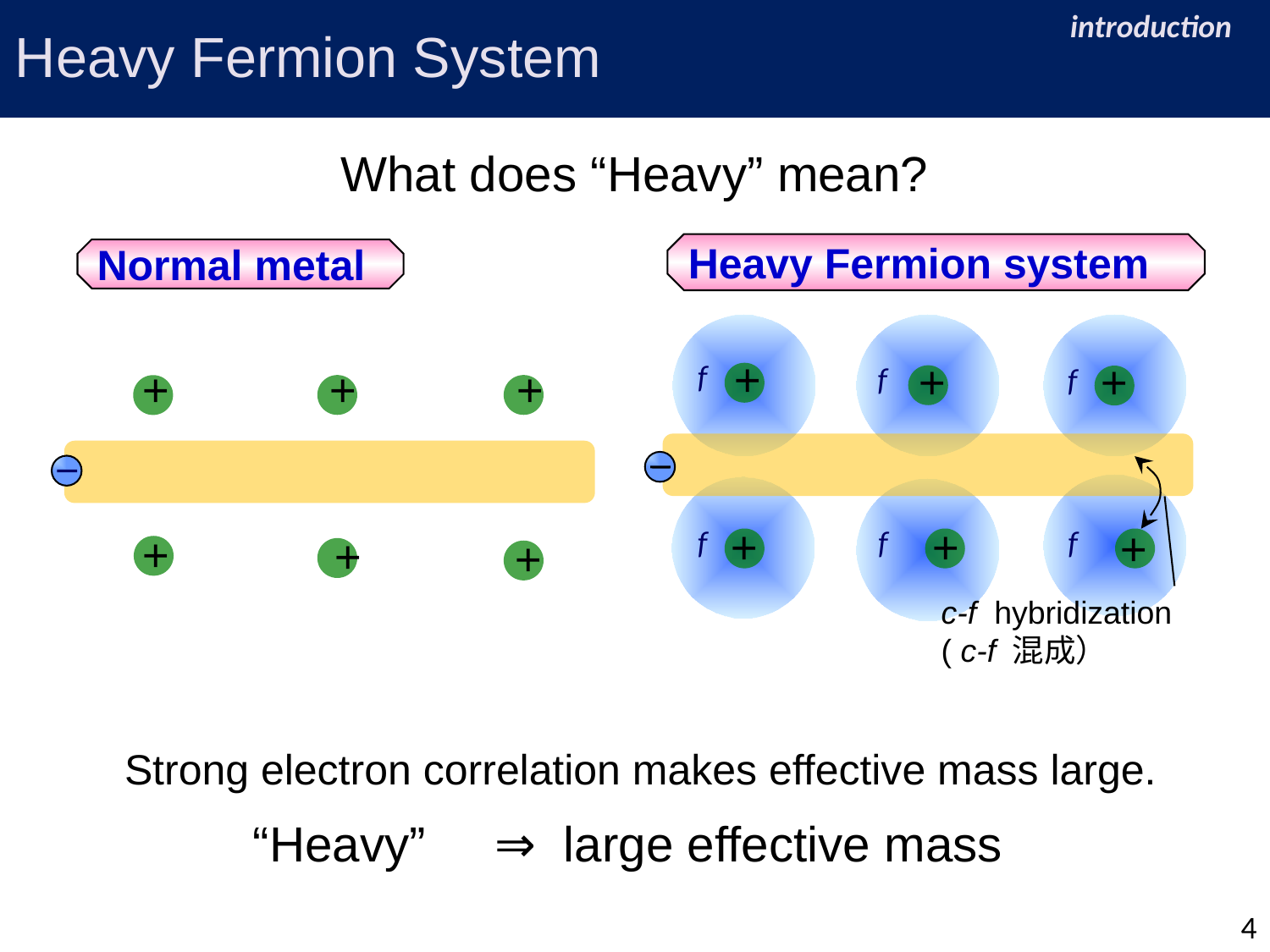

introduction
Heavy Fermion System
What does “Heavy” mean?
Heavy Fermion system
Normal metal

f

f

f

＋
＋
＋
＋
＋
＋

c-f  hybridization
( c-f 混成）

f

f

f

＋
＋
＋
＋
＋
＋

Strong electron correlation makes effective mass large.
“Heavy”     ⇒  large effective mass
4